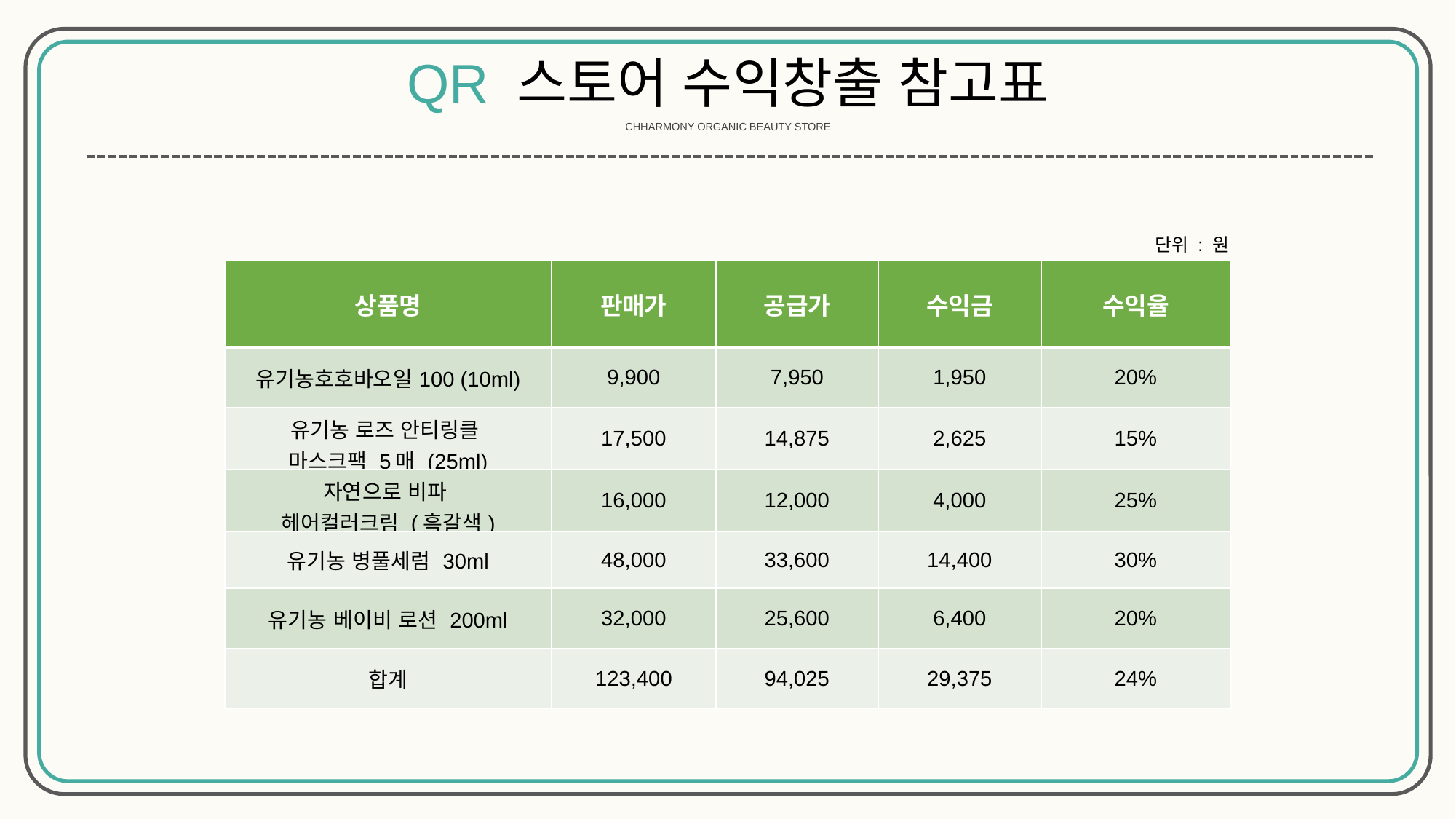

QR 스토어 수익창출 참고표
CHHARMONY ORGANIC BEAUTY STORE
단위 : 원
| 상품명 | 판매가 | 공급가 | 수익금 | 수익율 |
| --- | --- | --- | --- | --- |
| 유기농호호바오일100 (10ml) | 9,900 | 7,950 | 1,950 | 20% |
| 유기농 로즈 안티링클 마스크팩 5매 (25ml) | 17,500 | 14,875 | 2,625 | 15% |
| 자연으로 비파 헤어컬러크림 (흑갈색) | 16,000 | 12,000 | 4,000 | 25% |
| 유기농 병풀세럼 30ml | 48,000 | 33,600 | 14,400 | 30% |
| 유기농 베이비 로션 200ml | 32,000 | 25,600 | 6,400 | 20% |
| 합계 | 123,400 | 94,025 | 29,375 | 24% |